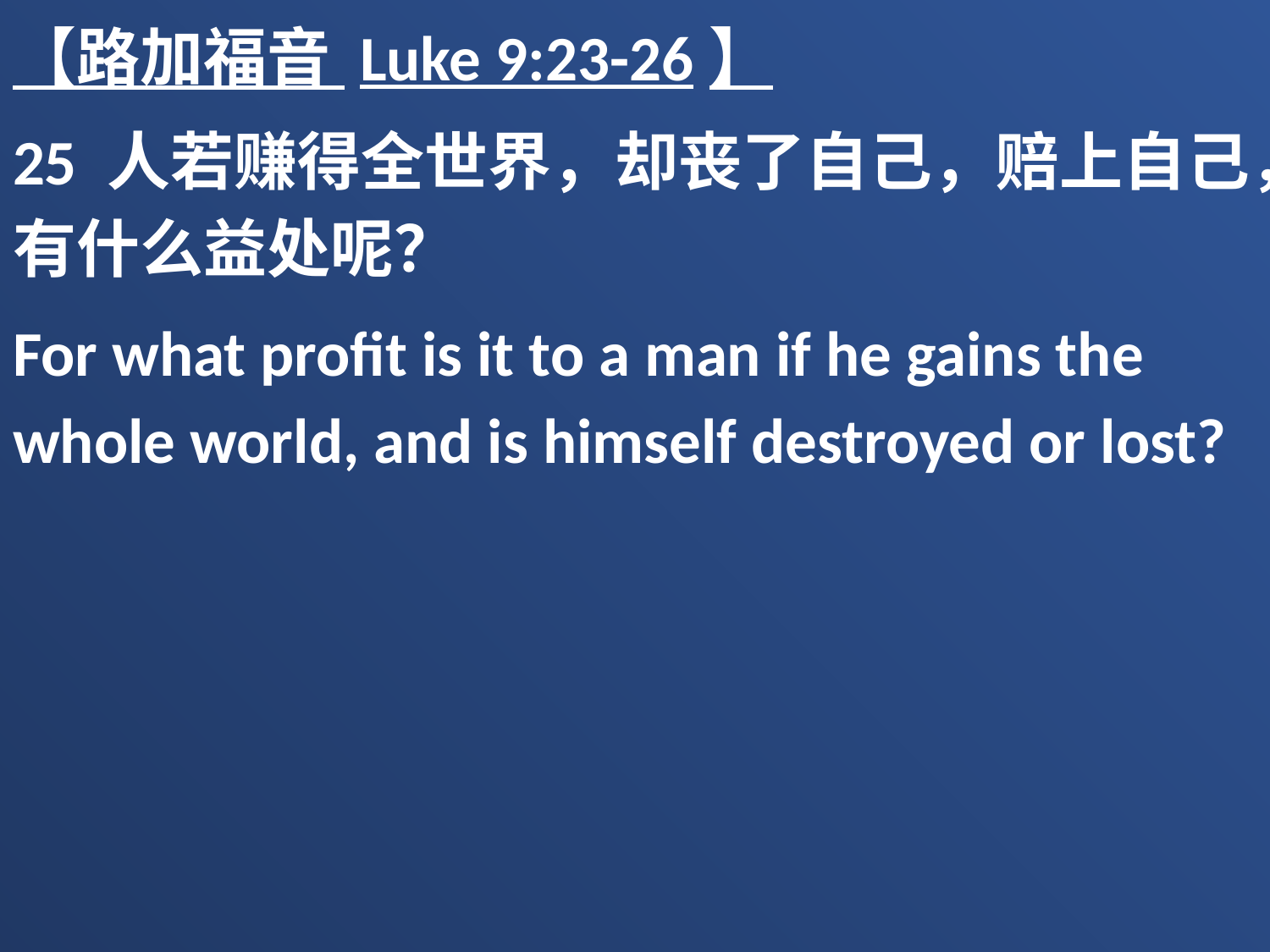

【路加福音 Luke 9:23-26】
25 人若赚得全世界，却丧了自己，赔上自己，有什么益处呢？
For what profit is it to a man if he gains the whole world, and is himself destroyed or lost?